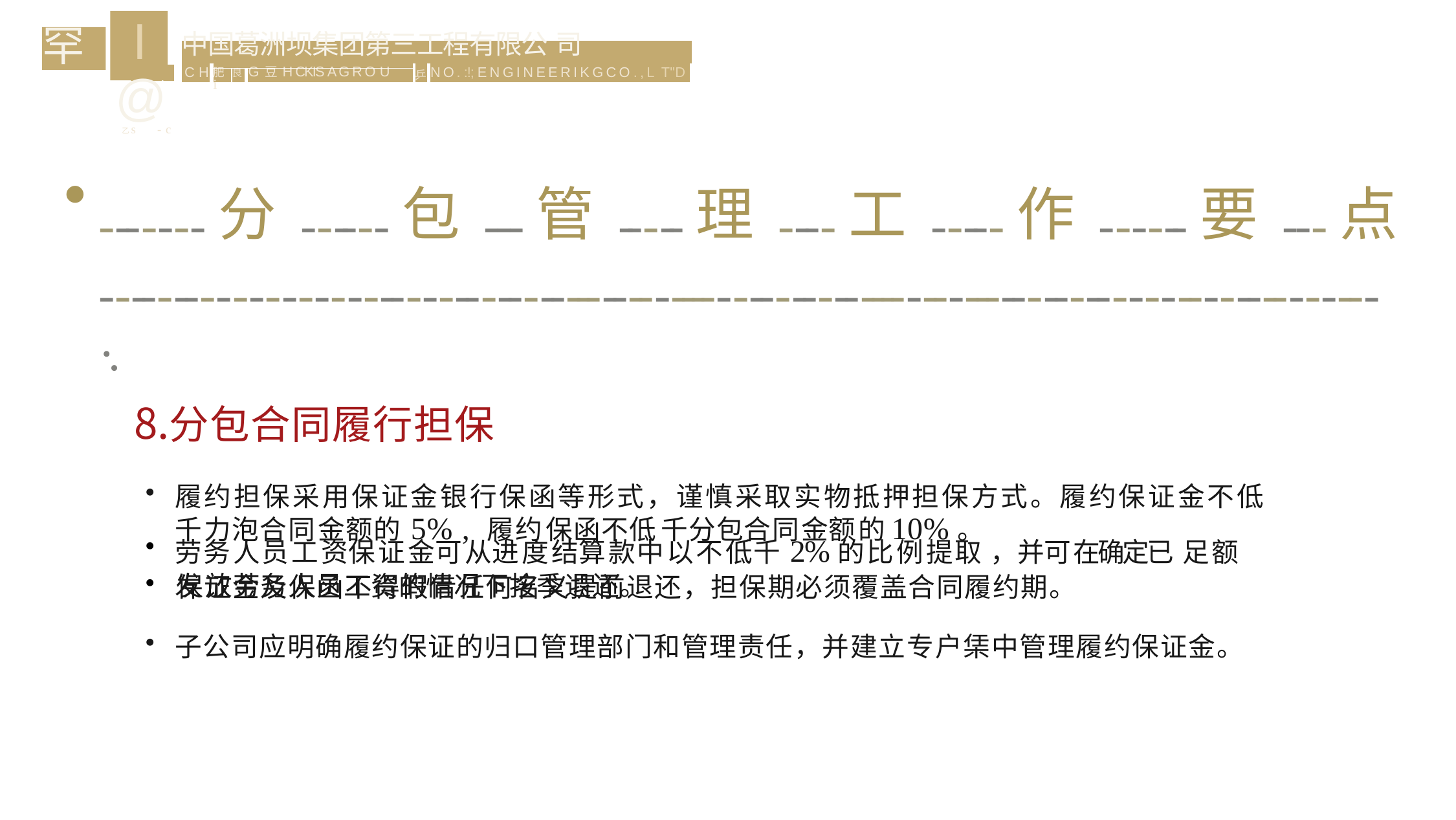

# I@
乙s	- c
罕
| 中 国 葛 洲 坝 集 团 第 三 工 程 有 限 公 司 |  |  |  |  |  |
| --- | --- | --- | --- | --- | --- |
| C H |  |  |  | 乒 | N O . :!; ENGINEERIKGCO.,L T"D |
|  | 肥i | 良 | G 豆 H CKIS A G R O U |  |  |

-------分------包---管-----理----工-----作------要---点 ------------------------------------------------------------------------------------------·.
分包合同履行担保
履约担保采用保证金银行保函等形式，谨慎采取实物抵押担保方式。履约保证金不低 千力泡合同金额的5% , 履约保函不低千分包合同金额的10%。
保证金及保函不得假借任何名义提前退还，担保期必须覆盖合同履约期。

子公司应明确履约保证的归口管理部门和管理责任，并建立专户栠中管理履约保证金。
劳务人员工资保证金可从进度结算款中以不低千2%的比例提取 ，并可在确定已 足额发 放劳务人员工资的情况下按季退还。